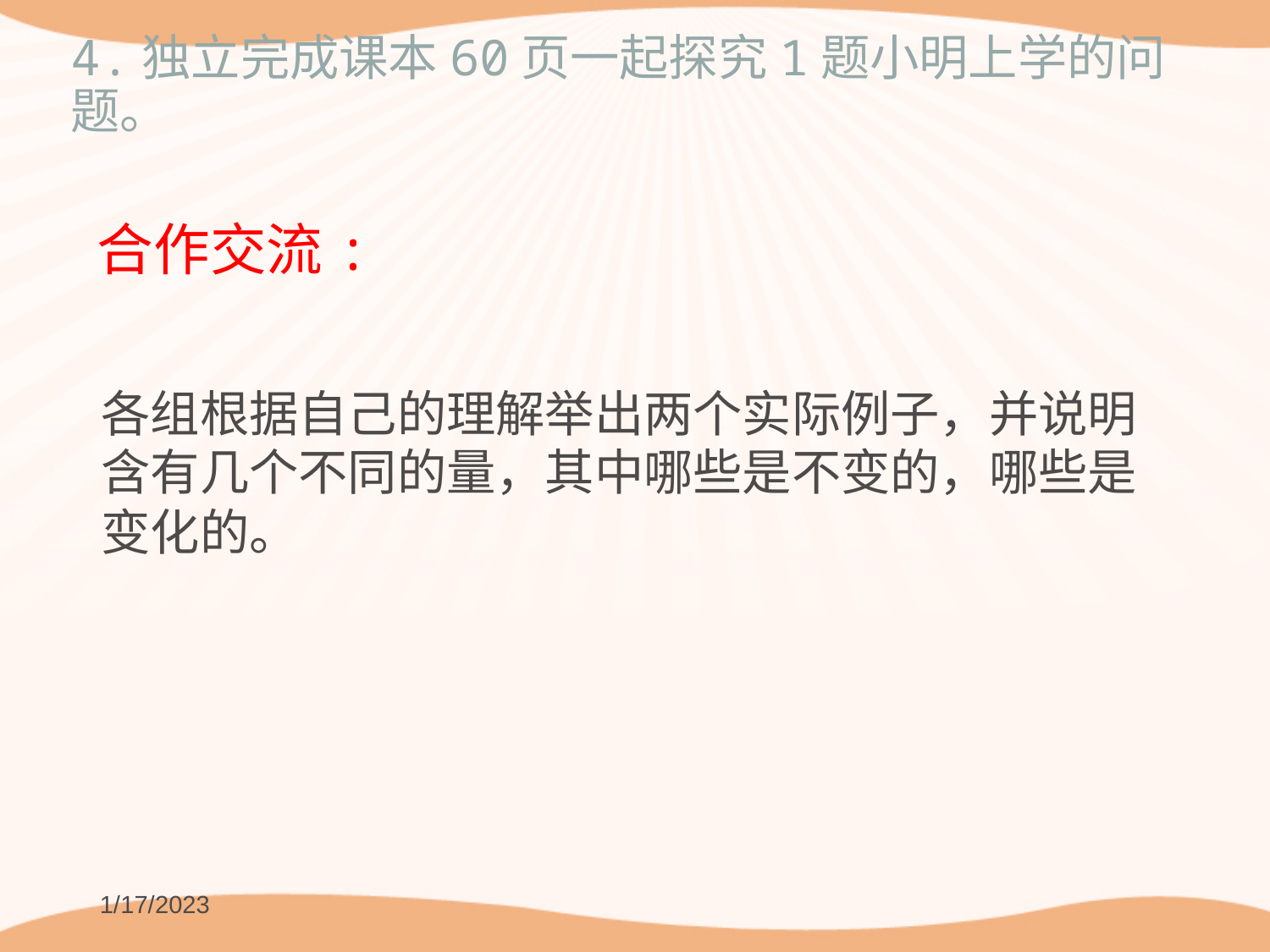

# 4.独立完成课本60页一起探究1题小明上学的问题。
合作交流:
各组根据自己的理解举出两个实际例子，并说明含有几个不同的量，其中哪些是不变的，哪些是变化的。
1/17/2023